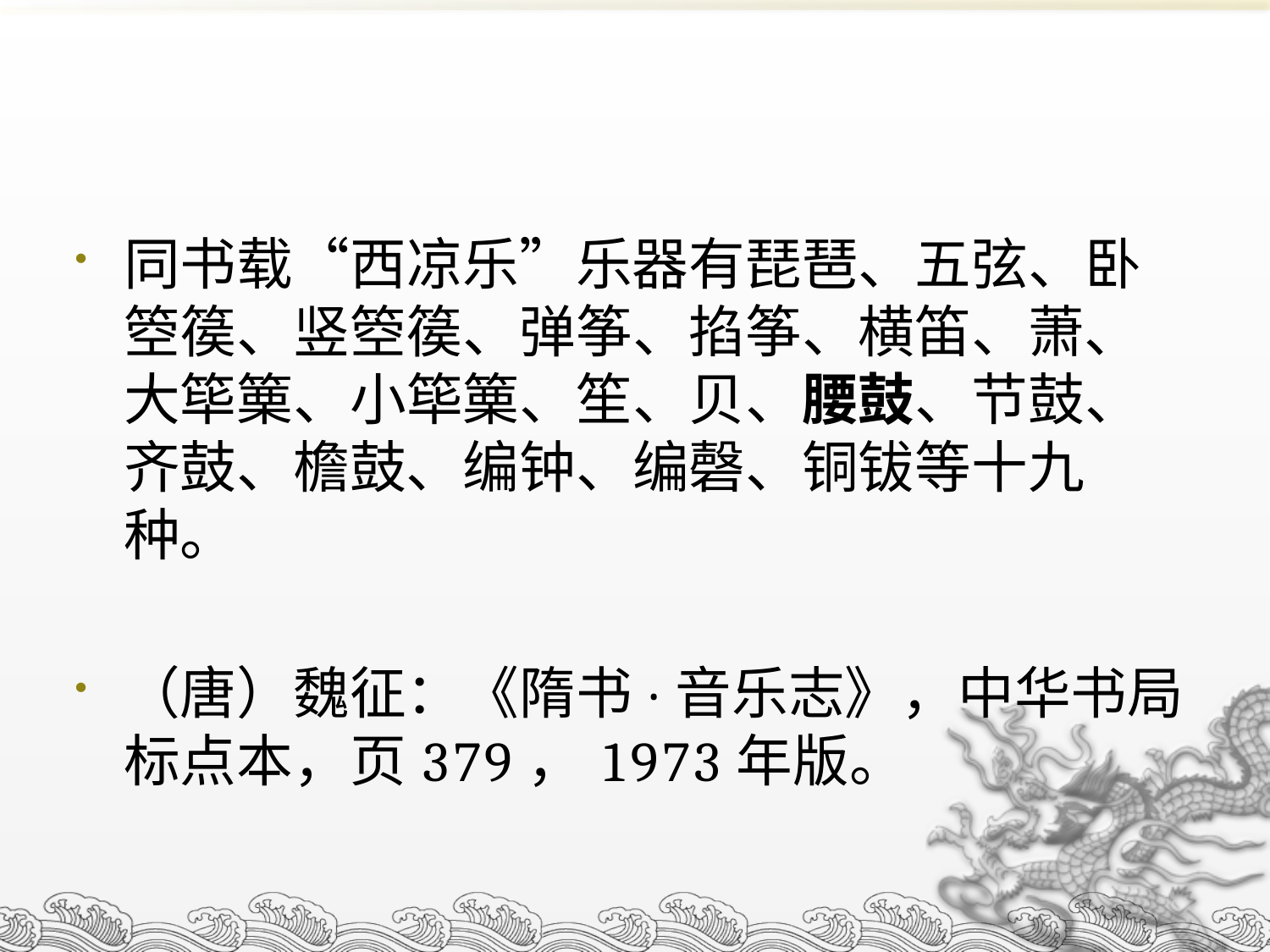

#
同书载“西凉乐”乐器有琵琶、五弦、卧箜篌、竖箜篌、弹筝、掐筝、横笛、萧、大筚篥、小筚篥、笙、贝、腰鼓、节鼓、齐鼓、檐鼓、编钟、编磬、铜钹等十九种。

（唐）魏征：《隋书·音乐志》，中华书局标点本，页379，1973年版。